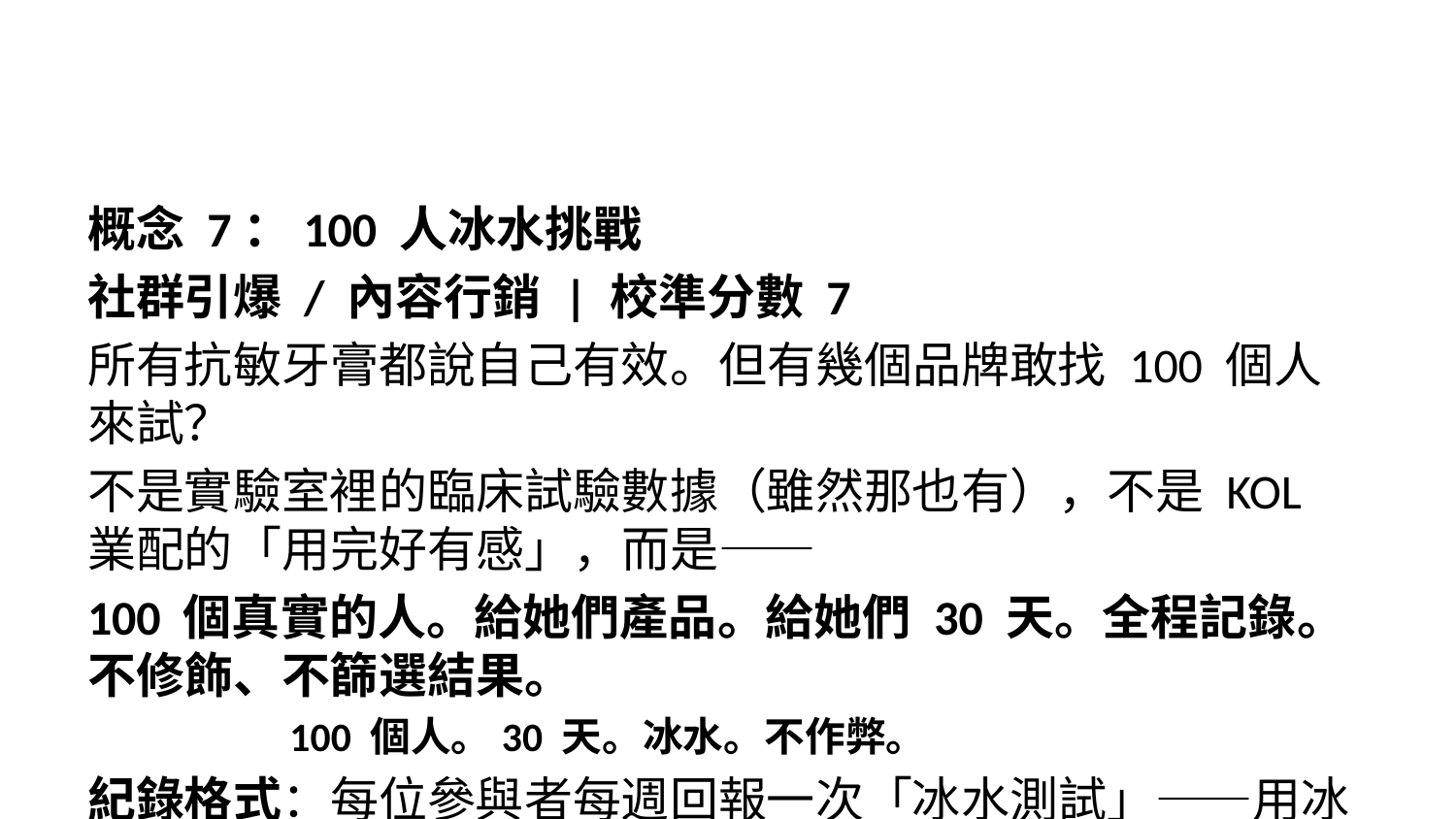

概念 7：100 人冰水挑戰
社群引爆 / 內容行銷 | 校準分數 7
所有抗敏牙膏都說自己有效。但有幾個品牌敢找 100 個人來試？
不是實驗室裡的臨床試驗數據（雖然那也有），不是 KOL 業配的「用完好有感」，而是——
100 個真實的人。給她們產品。給她們 30 天。全程記錄。不修飾、不篩選結果。
100 個人。30 天。冰水。不作弊。
紀錄格式：每位參與者每週回報一次「冰水測試」——用冰水漱口，1-10 分自評。記錄方式統一為 15 秒手機短影片加簡單文字，保持素人質感。
內容時間軸：
第 0 天：100 人「冰水初體驗」合輯——各種齜牙咧嘴的畫面，自帶喜感和共鳴
第 14 天：中期更新——有些人有感，有些人還沒有，如實呈現
第 30 天：最終結果——不做「100% 有效」的宣稱，而是呈現真實數據（如「100 人中有 X 人自覺改善」）
30 天結束後，這些影片成為品牌的長期內容資產——「100 個人試過了，自己看看。」
為什麼這個概念是對的：500 萬買不起舒酸定等級的聲量。但 100 個真人的 30 天紀錄，是錢買不到的東西——它是信任。這個概念與「不演了」的精神一脈相承：不作弊、不篩選、不美化。而且它完美嵌入消費者旅程的最後一環：概念 1 讓她意識到問題，概念 2 讓她對品牌有好感，概念 4 給她時機——概念 7 推最後一把：「不信？100 個人試過了。」
預算概估：NT$80 萬
風險與應對：「如果結果不好看怎麼辦？」——臨床研究已佐證 2-4 週效果，100 人中多數應該會有感受到改善。但即使有人沒感覺到改變，如實呈現也不是壞事——「我們敢把不完美的結果給你看」反而強化了「不演了」的品牌態度。所有內容不得做出超越已驗證範圍的療效宣稱，參與者的自述標註為個人體驗。